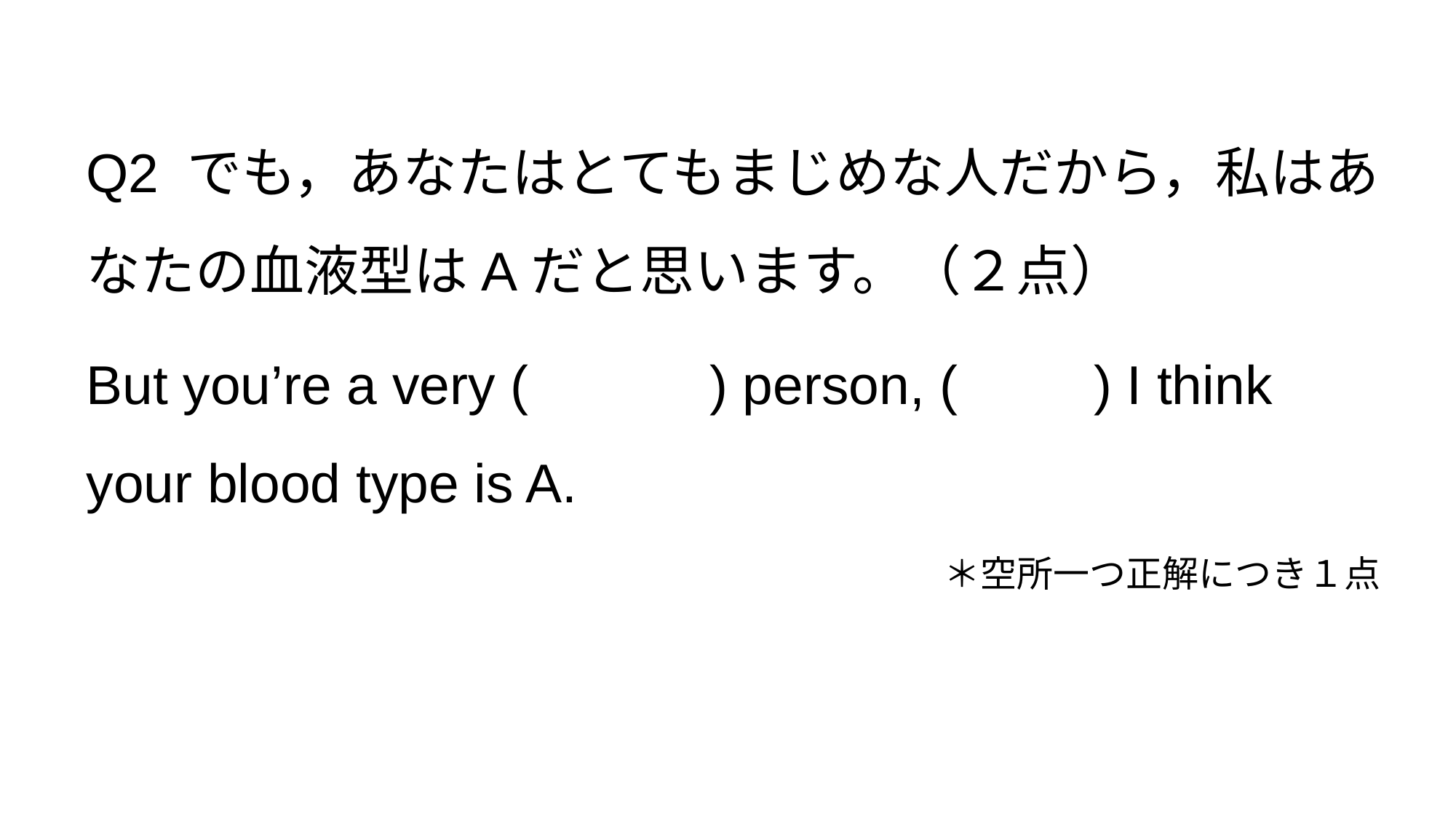

Q2 でも，あなたはとてもまじめな人だから，私はあなたの血液型はAだと思います。（２点）
But you’re a very (            ) person, (         ) I think your blood type is A.
＊空所一つ正解につき１点